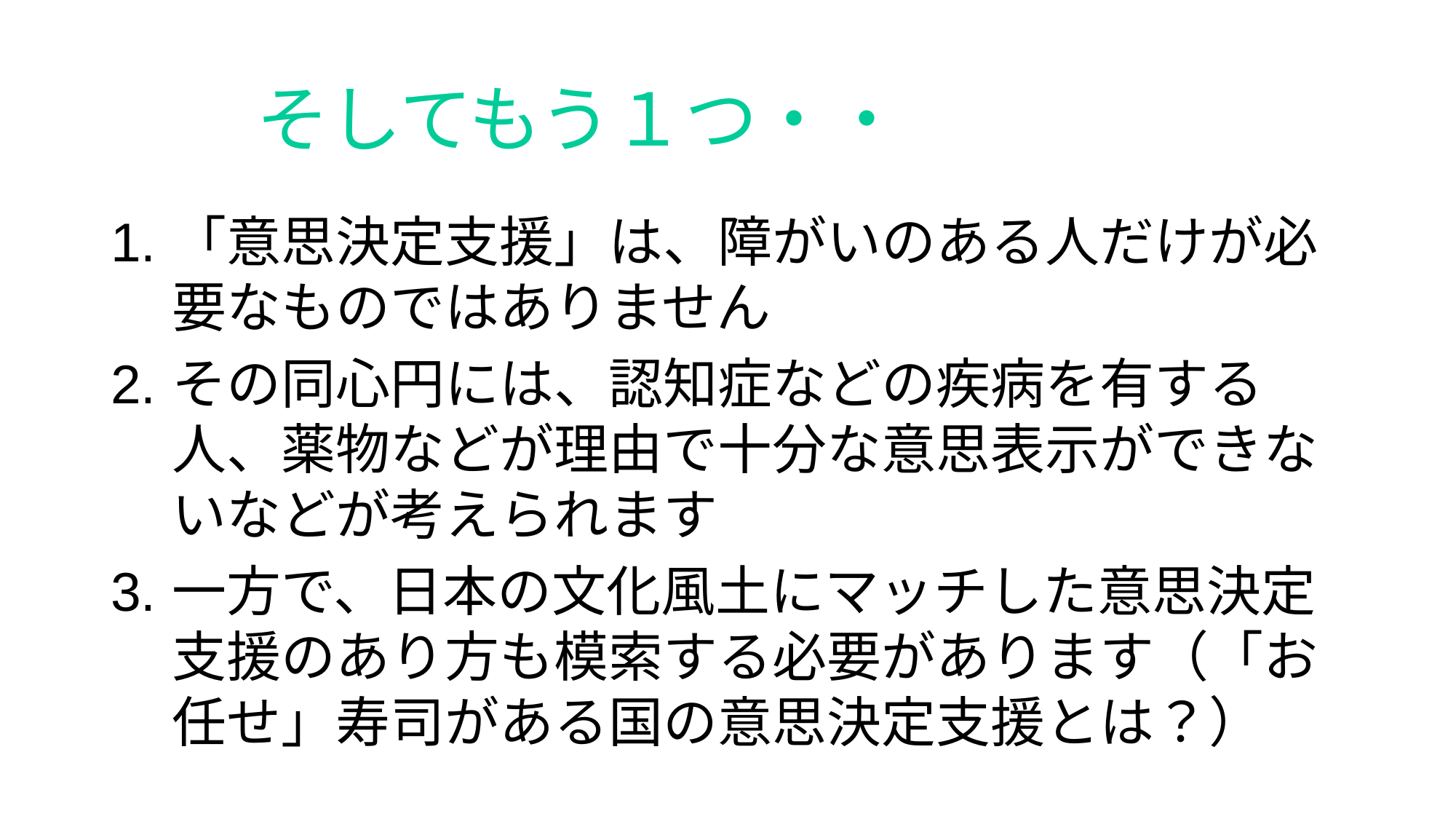

# そしてもう１つ・・
「意思決定支援」は、障がいのある人だけが必要なものではありません
その同心円には、認知症などの疾病を有する人、薬物などが理由で十分な意思表示ができないなどが考えられます
一方で、日本の文化風土にマッチした意思決定支援のあり方も模索する必要があります（「お任せ」寿司がある国の意思決定支援とは？）